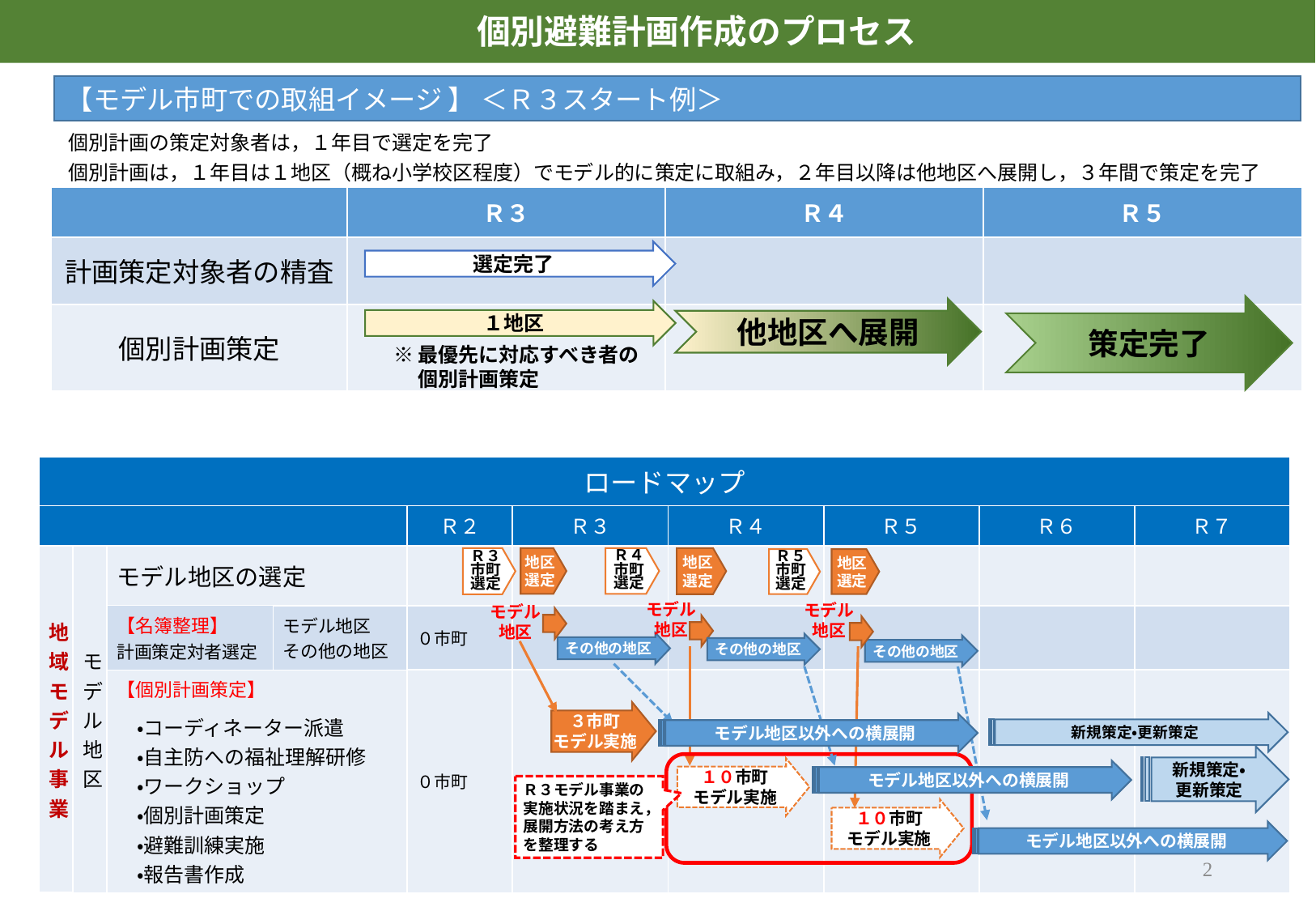

個別避難計画作成のプロセス
【モデル市町での取組イメージ 】 ＜Ｒ３スタート例＞
個別計画の策定対象者は，１年目で選定を完了
個別計画は，１年目は１地区（概ね小学校区程度）でモデル的に策定に取組み，２年目以降は他地区へ展開し，３年間で策定を完了
|  | Ｒ３ | Ｒ４ | Ｒ５ |
| --- | --- | --- | --- |
| 計画策定対象者の精査 |  |  |  |
| 個別計画策定 |  |  |  |
選定完了
策定完了
他地区へ展開
１地区
※最優先に対応すべき者の
　 個別計画策定
| ロードマップ |  |  |  |  |  |  |  |  |  |
| --- | --- | --- | --- | --- | --- | --- | --- | --- | --- |
|  |  |  |  | Ｒ２ | Ｒ３ | Ｒ４ | Ｒ５ | Ｒ６ | Ｒ７ |
| 地域モデル事業 | モデル地区 | モデル地区の選定 |  |  |  |  |  |  |  |
|  |  | 【名簿整理】 計画策定対者選定 | モデル地区 その他の地区 | ０市町 |  |  |  |  |  |
|  |  | 【個別計画策定】 　・コーディネーター派遣　 　・自主防への福祉理解研修 　・ワークショップ 　・個別計画策定 　・避難訓練実施　 　・報告書作成 |  | ０市町 |  |  |  |  |  |
Ｒ３
市町
選定
地区
選定
Ｒ４
市町
選定
地区
選定
Ｒ５
市町
選定
地区
選定
モデル
地区
モデル
地区
モデル
地区

その他の地区
その他の地区
その他の地区
３市町
モデル実施
新規策定・更新策定
モデル地区以外への横展開
新規策定・
更新策定
１０市町
モデル実施
モデル地区以外への横展開
Ｒ３モデル事業の実施状況を踏まえ，展開方法の考え方を整理する
１０市町
モデル実施
モデル地区以外への横展開

2